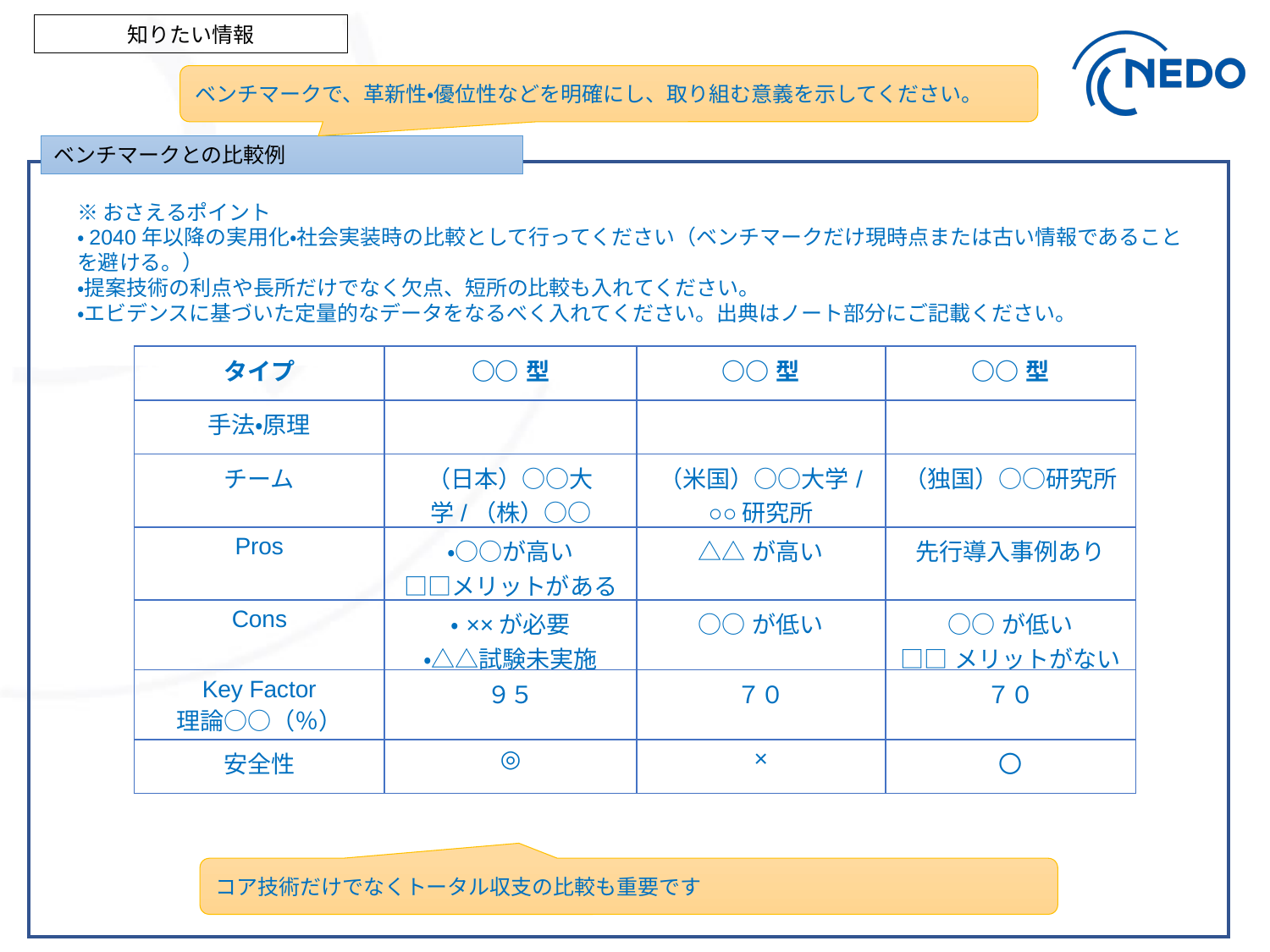

知りたい情報
ベンチマークで、革新性・優位性などを明確にし、取り組む意義を示してください。
ベンチマークとの比較例
※おさえるポイント
・2040年以降の実用化・社会実装時の比較として行ってください（ベンチマークだけ現時点または古い情報であることを避ける。）
・提案技術の利点や長所だけでなく欠点、短所の比較も入れてください。
・エビデンスに基づいた定量的なデータをなるべく入れてください。出典はノート部分にご記載ください。

| タイプ | ○○型 | ○○型 | ○○型 |
| --- | --- | --- | --- |
| 手法・原理 |  |  |  |
| チーム | （日本）○○大学/（株）○○ | （米国）○○大学/○○研究所 | （独国）○○研究所 |
| Pros | ・○○が高い □□メリットがある | △△が高い | 先行導入事例あり |
| Cons | ・××が必要 ・△△試験未実施 | ○○が低い | ○○が低い □□メリットがない |
| Key Factor 理論○○（％） | ９５ | ７０ | ７０ |
| 安全性 | ◎ | × | 〇 |
コア技術だけでなくトータル収支の比較も重要です